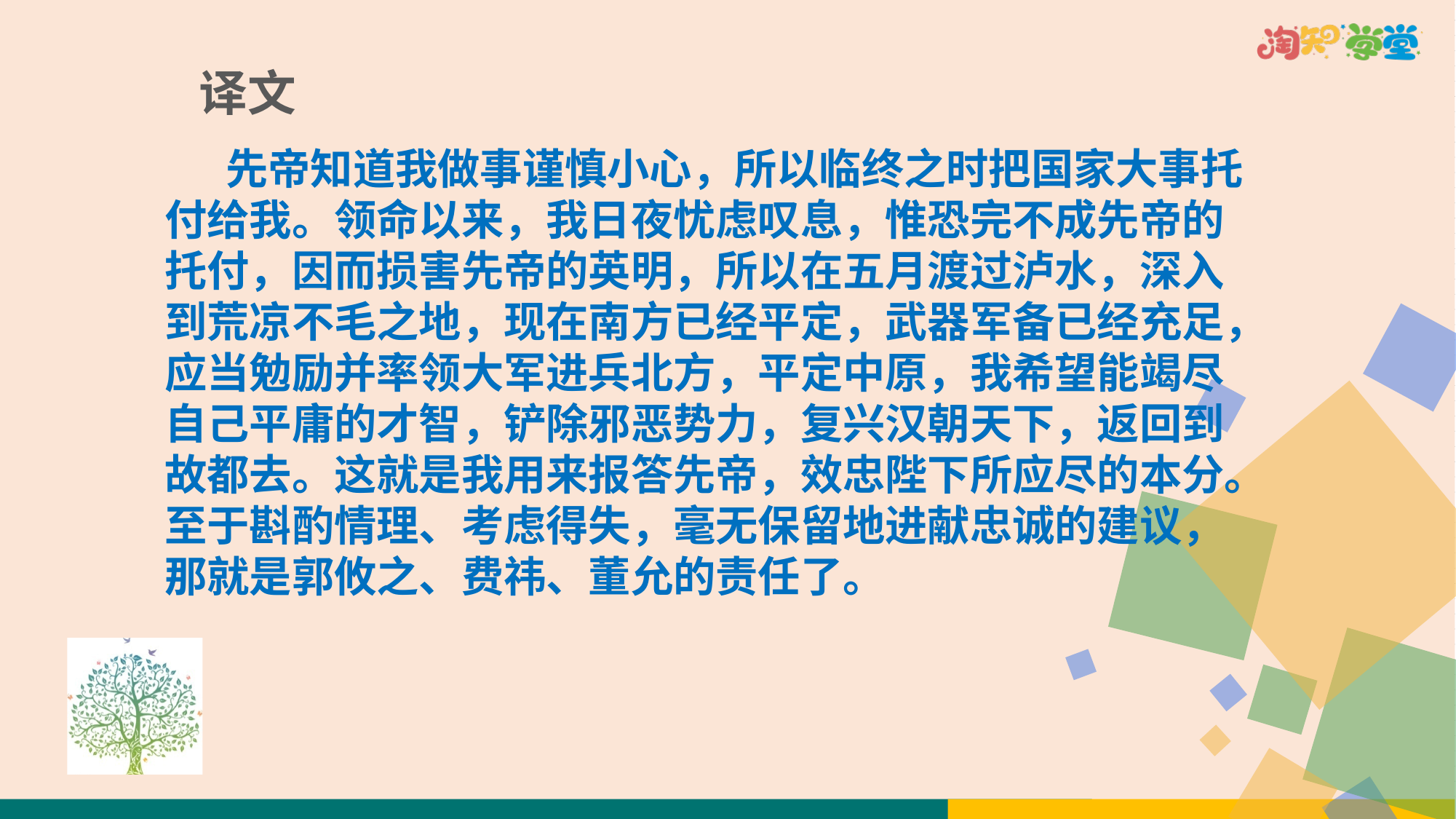

译文
    先帝知道我做事谨慎小心，所以临终之时把国家大事托付给我。领命以来，我日夜忧虑叹息，惟恐完不成先帝的托付，因而损害先帝的英明，所以在五月渡过泸水，深入到荒凉不毛之地，现在南方已经平定，武器军备已经充足，应当勉励并率领大军进兵北方，平定中原，我希望能竭尽自己平庸的才智，铲除邪恶势力，复兴汉朝天下，返回到故都去。这就是我用来报答先帝，效忠陛下所应尽的本分。至于斟酌情理、考虑得失，毫无保留地进献忠诚的建议，那就是郭攸之、费祎、董允的责任了。